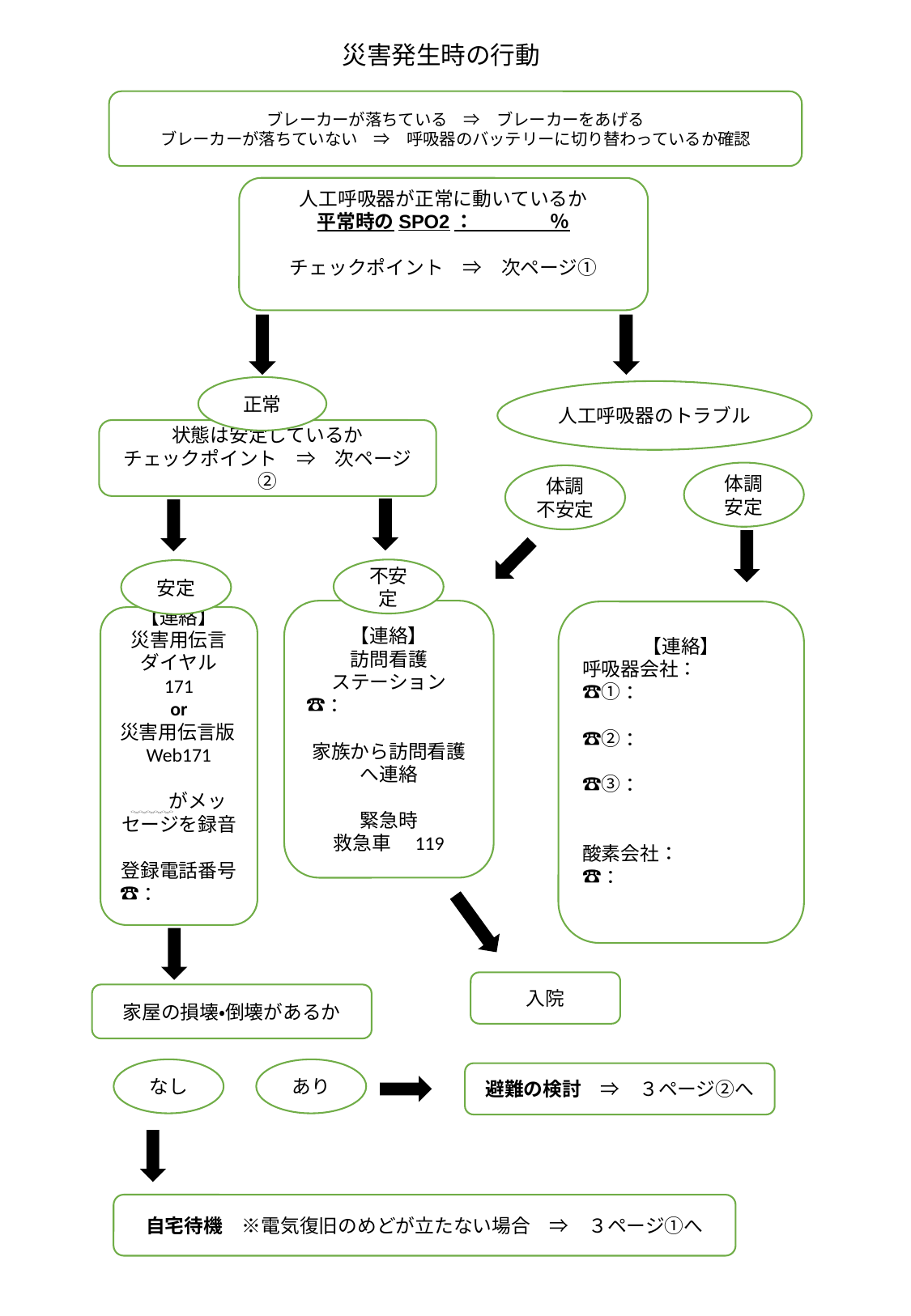

災害発生時の行動
ブレーカーが落ちている　⇒　ブレーカーをあげる
ブレーカーが落ちていない　⇒　呼吸器のバッテリーに切り替わっているか確認
人工呼吸器が正常に動いているか
平常時のSPO2：　　　　％

チェックポイント　⇒　次ページ①

正常
人工呼吸器のトラブル
状態は安定しているか
チェックポイント　⇒　次ページ②
体調
安定
体調
不安定

不安定
安定
【連絡】
訪問看護
ステーション
☎：

家族から訪問看護へ連絡

緊急時
救急車　119
【連絡】
呼吸器会社：
☎①：

☎②：

☎③：

酸素会社：
☎：

【連絡】
災害用伝言
ダイヤル
171
or
災害用伝言版Web171

　　がメッセージを録音

登録電話番号
☎：

入院
家屋の損壊・倒壊があるか
なし
あり
避難の検討　⇒　３ページ②へ

自宅待機　※電気復旧のめどが立たない場合　⇒　３ページ①へ